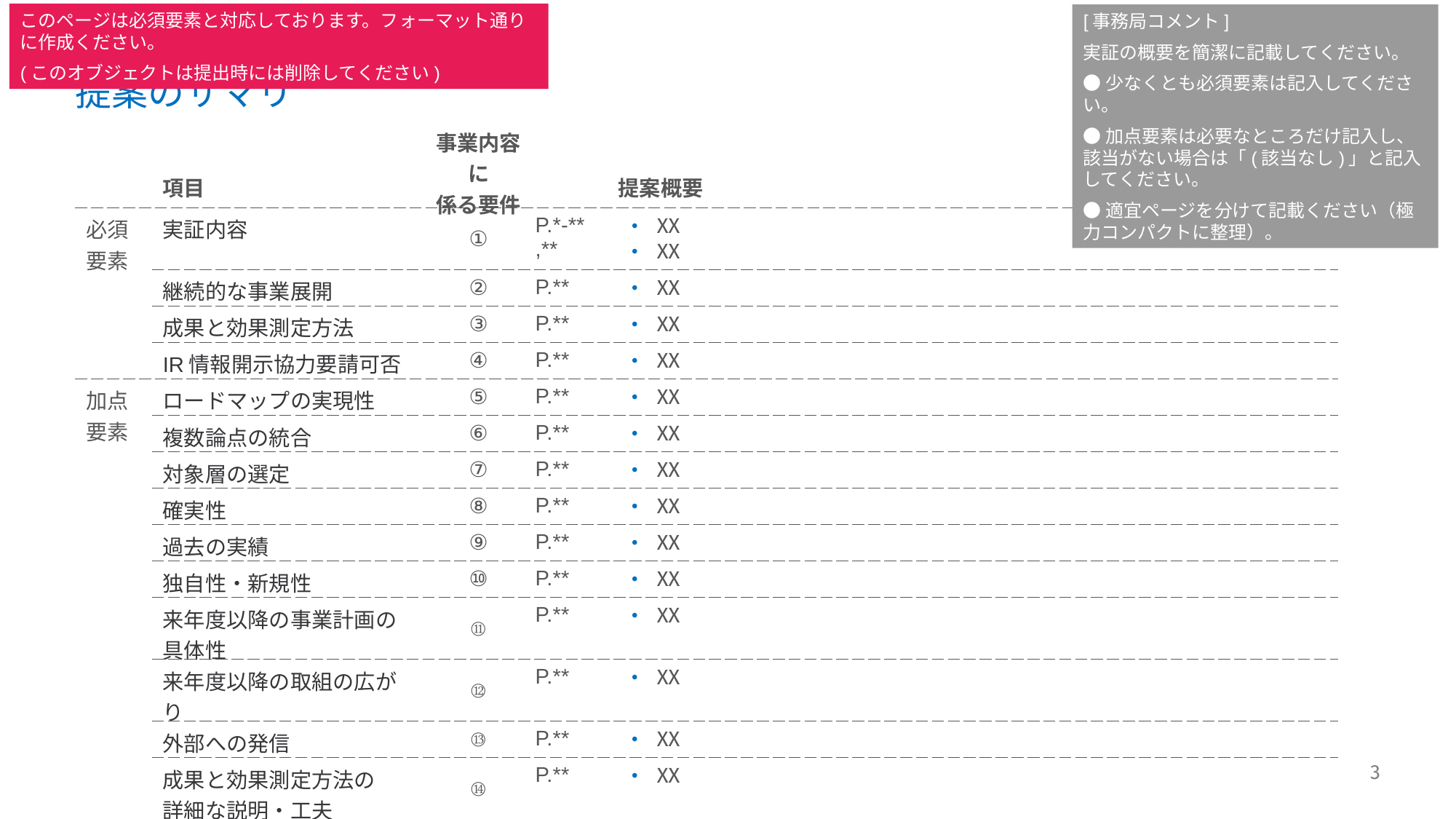

このページは必須要素と対応しております。フォーマット通りに作成ください。
(このオブジェクトは提出時には削除してください)
[事務局コメント]
実証の概要を簡潔に記載してください。
●少なくとも必須要素は記入してください。
●加点要素は必要なところだけ記入し、該当がない場合は「(該当なし)」と記入してください。
●適宜ページを分けて記載ください（極力コンパクトに整理）。
# 提案のサマリ
|  | 項目 | 事業内容に 係る要件 |  | 提案概要 |
| --- | --- | --- | --- | --- |
| 必須 要素 | 実証内容 | ① | P.\*-\*\* ,\*\* | XX XX |
|  | 継続的な事業展開 | ② | P.\*\* | XX |
|  | 成果と効果測定方法 | ③ | P.\*\* | XX |
|  | IR情報開示協力要請可否 | ④ | P.\*\* | XX |
| 加点 要素 | ロードマップの実現性 | ⑤ | P.\*\* | XX |
|  | 複数論点の統合 | ⑥ | P.\*\* | XX |
|  | 対象層の選定 | ⑦ | P.\*\* | XX |
|  | 確実性 | ⑧ | P.\*\* | XX |
|  | 過去の実績 | ⑨ | P.\*\* | XX |
|  | 独自性・新規性 | ⑩ | P.\*\* | XX |
|  | 来年度以降の事業計画の 具体性 | ⑪ | P.\*\* | XX |
|  | 来年度以降の取組の広がり | ⑫ | P.\*\* | XX |
|  | 外部への発信 | ⑬ | P.\*\* | XX |
|  | 成果と効果測定方法の 詳細な説明・工夫 | ⑭ | P.\*\* | XX |